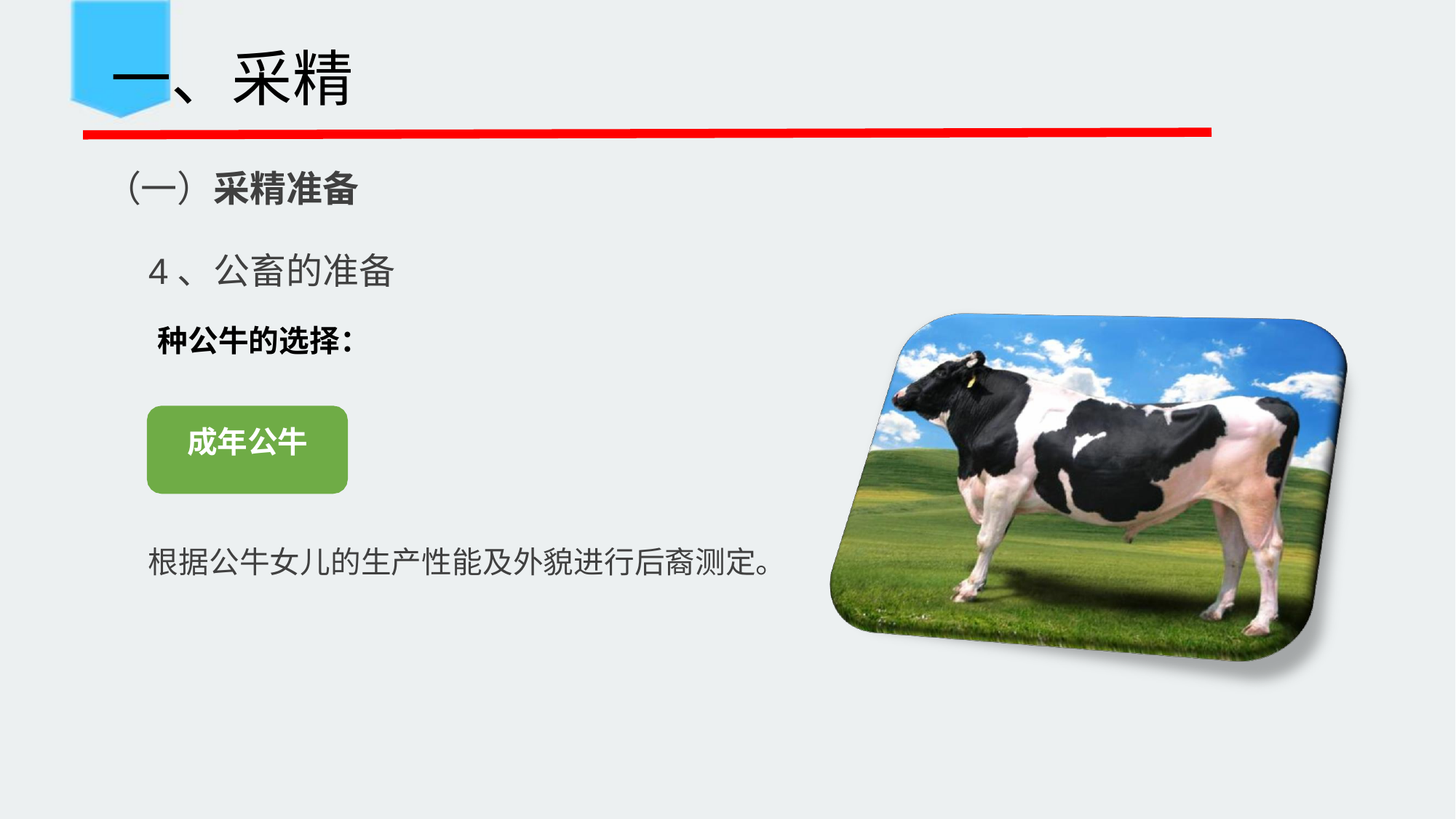

一、采精
  （一）采精准备

4、公畜的准备
种公牛的选择：

成年公牛
根据公牛女儿的生产性能及外貌进行后裔测定。